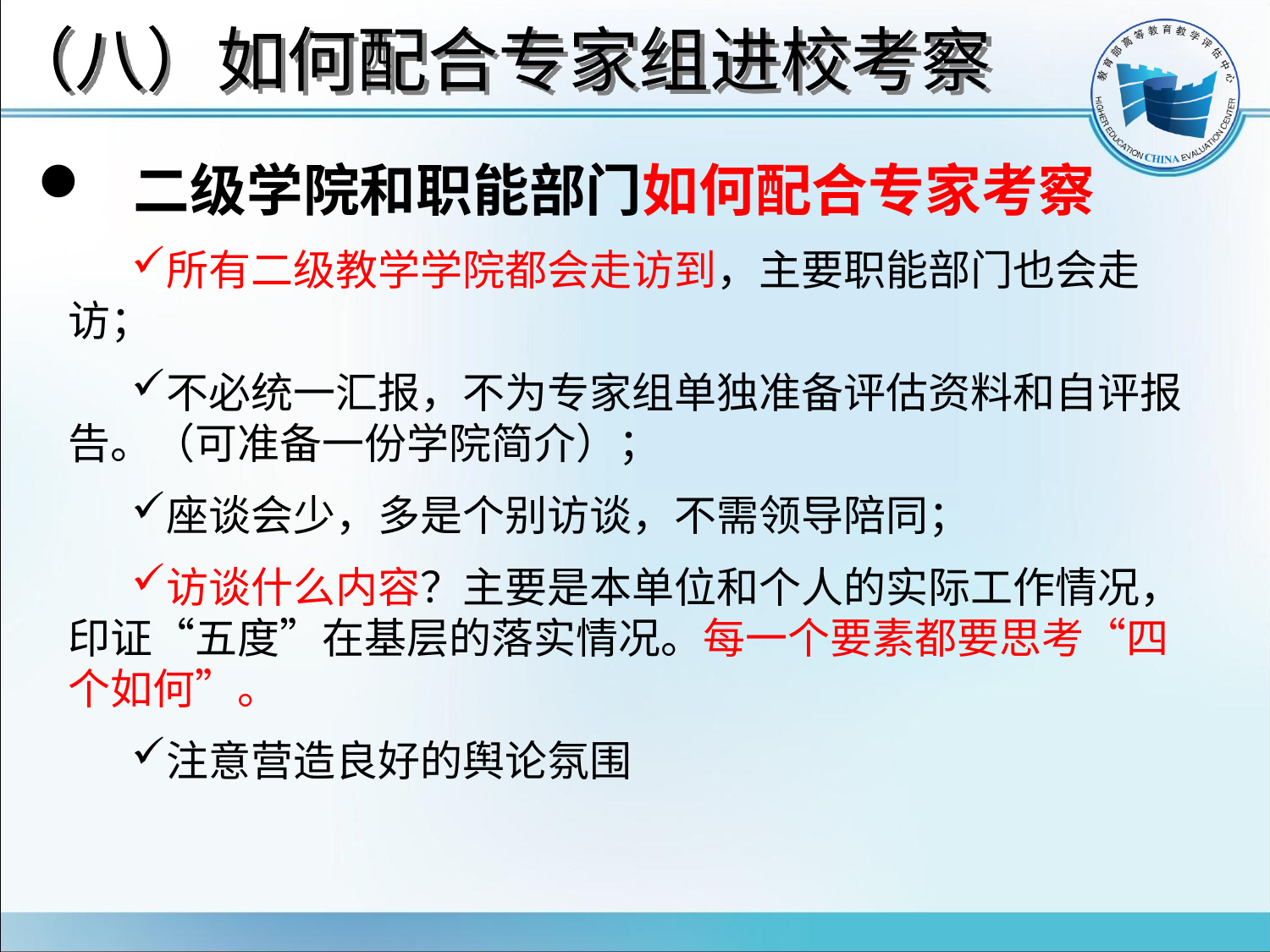

# （八）如何配合专家组进校考察
  二级学院和职能部门如何配合专家考察
所有二级教学学院都会走访到，主要职能部门也会走访；
不必统一汇报，不为专家组单独准备评估资料和自评报告。（可准备一份学院简介）；
座谈会少，多是个别访谈，不需领导陪同；
访谈什么内容？主要是本单位和个人的实际工作情况，印证“五度”在基层的落实情况。每一个要素都要思考“四个如何”。
注意营造良好的舆论氛围
71